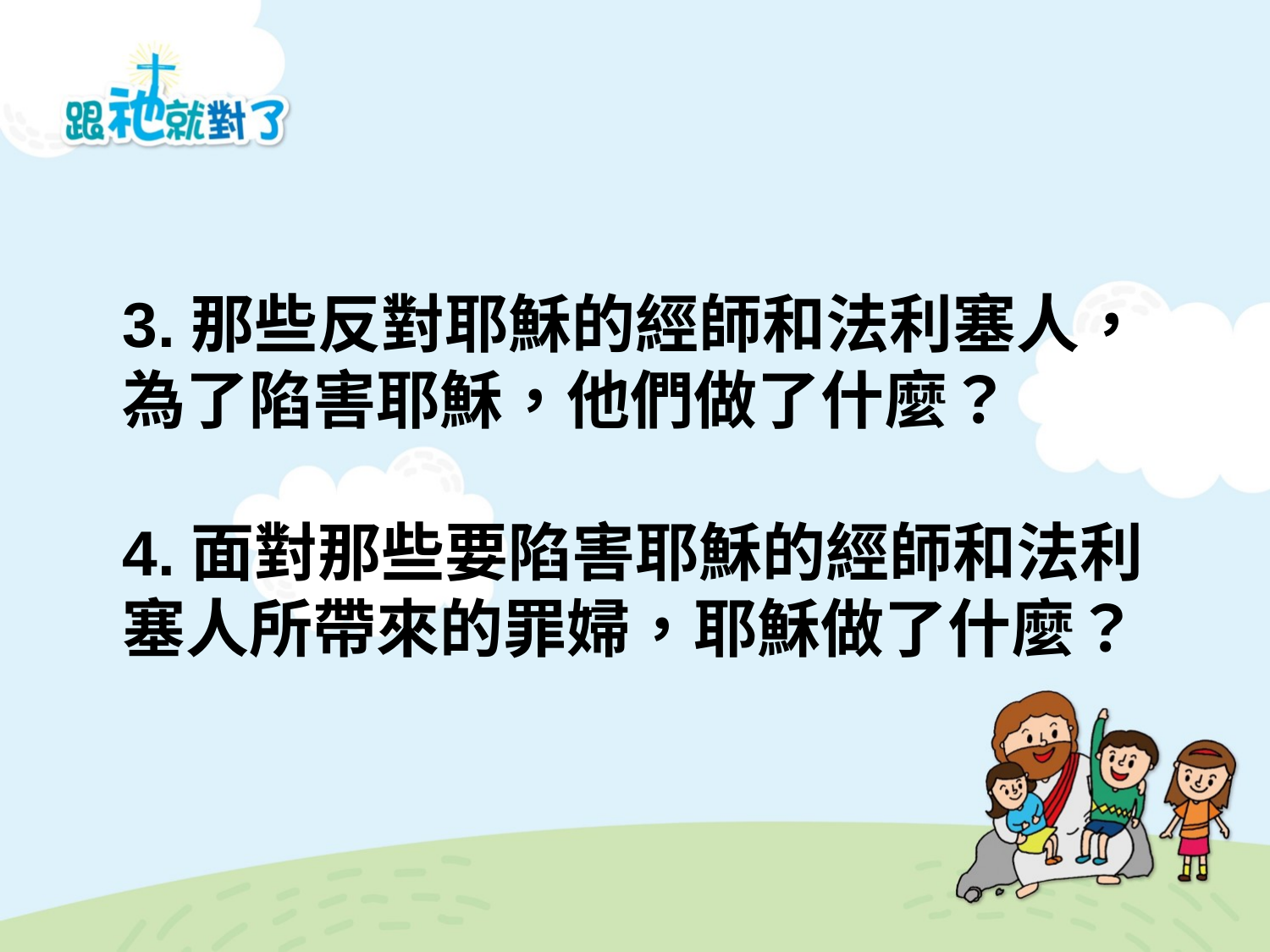

3.那些反對耶穌的經師和法利塞人，為了陷害耶穌，他們做了什麼？

4.面對那些要陷害耶穌的經師和法利塞人所帶來的罪婦，耶穌做了什麼？